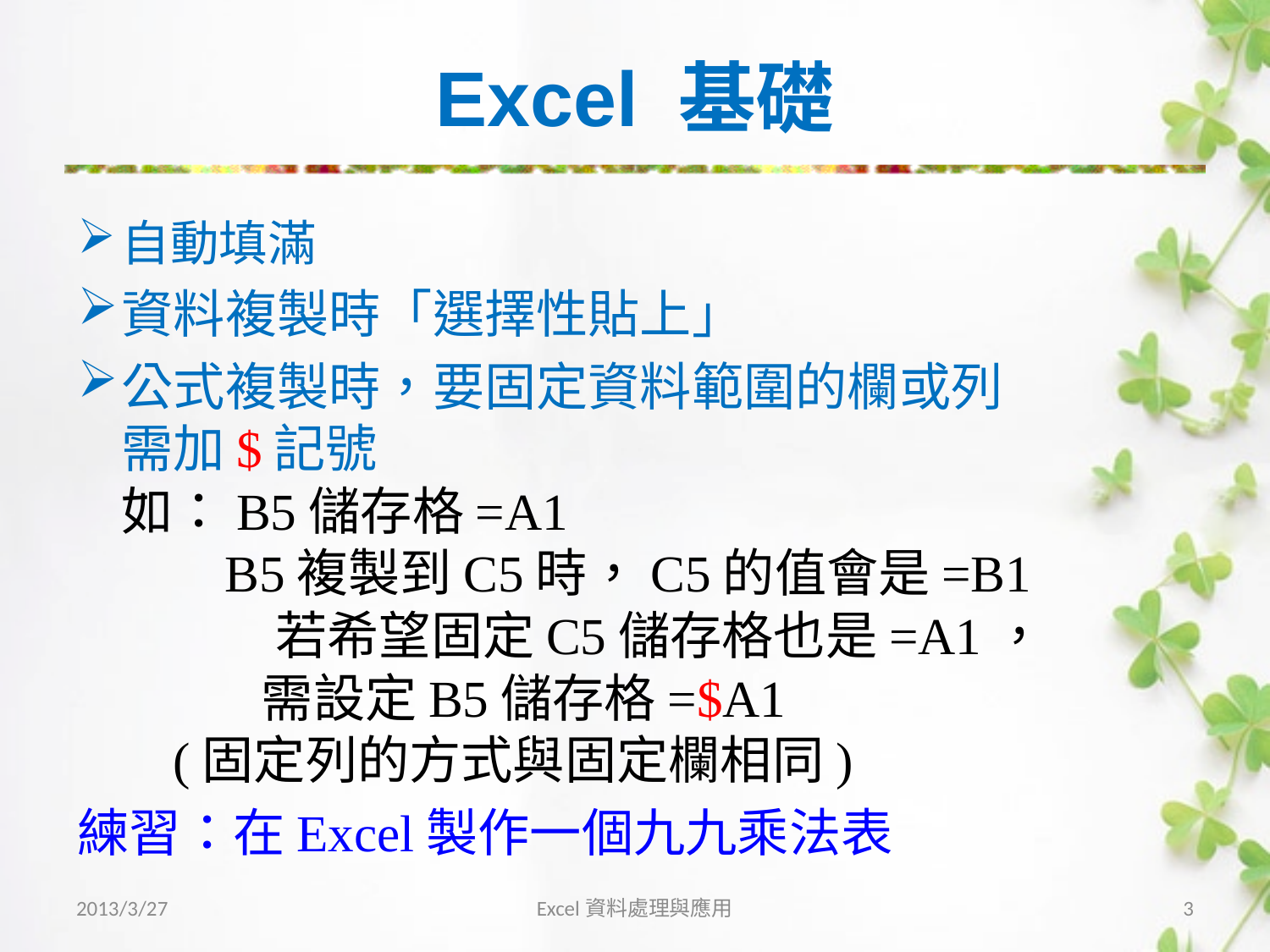

# Excel 基礎
自動填滿
資料複製時「選擇性貼上」
公式複製時，要固定資料範圍的欄或列
需加$記號
如：B5儲存格=A1
        B5複製到C5時，C5的值會是=B1
	  若希望固定C5儲存格也是=A1，
	  需設定B5儲存格=$A1
    (固定列的方式與固定欄相同)
練習：在Excel製作一個九九乘法表
2013/3/27
Excel資料處理與應用
3